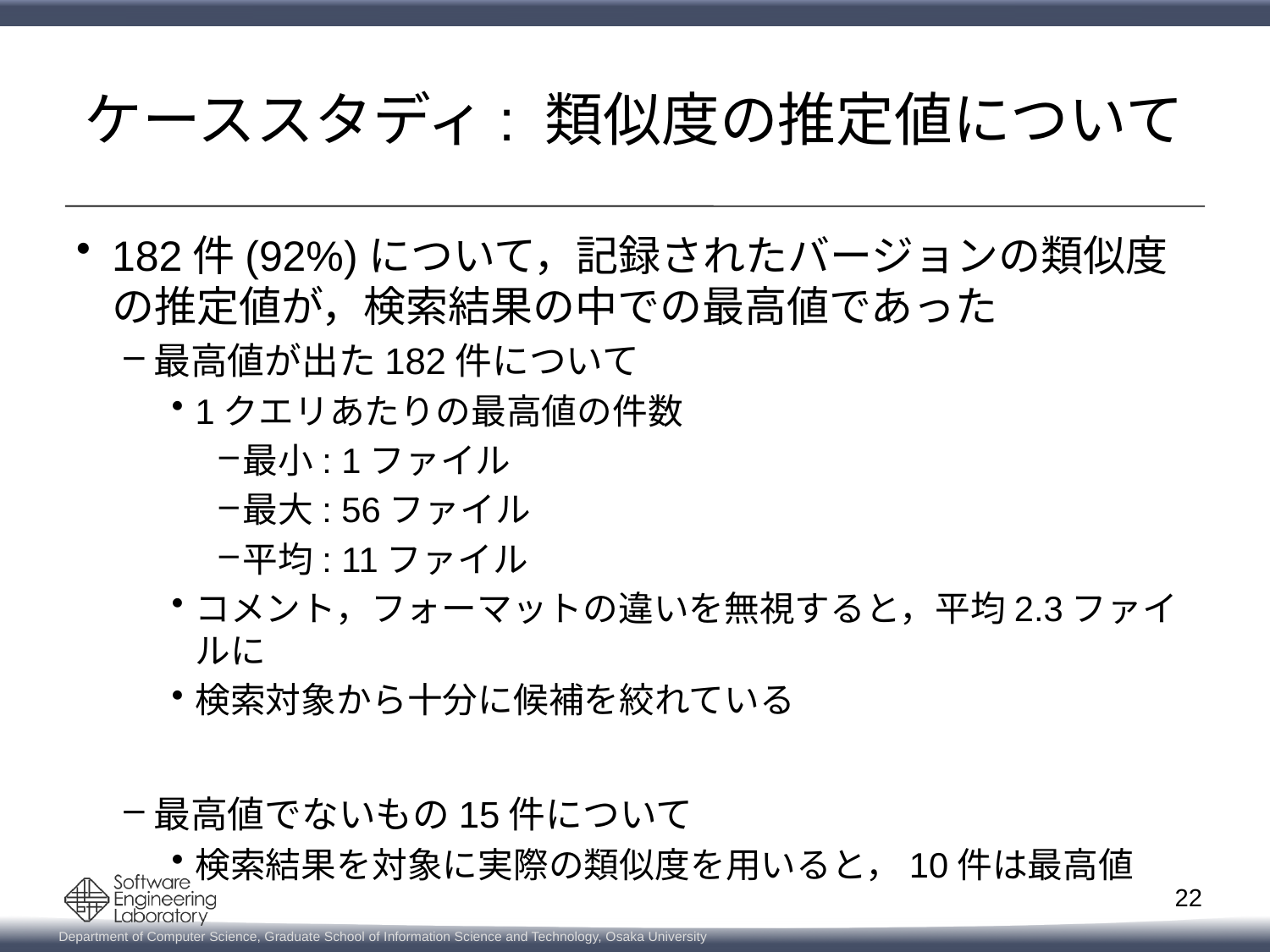

# ケーススタディ: 類似度の推定値について
182件(92%)について，記録されたバージョンの類似度の推定値が，検索結果の中での最高値であった
最高値が出た182件について
1クエリあたりの最高値の件数
最小: 1ファイル
最大: 56ファイル
平均: 11ファイル
コメント，フォーマットの違いを無視すると，平均2.3ファイルに
検索対象から十分に候補を絞れている

最高値でないもの15件について
検索結果を対象に実際の類似度を用いると，10件は最高値
22